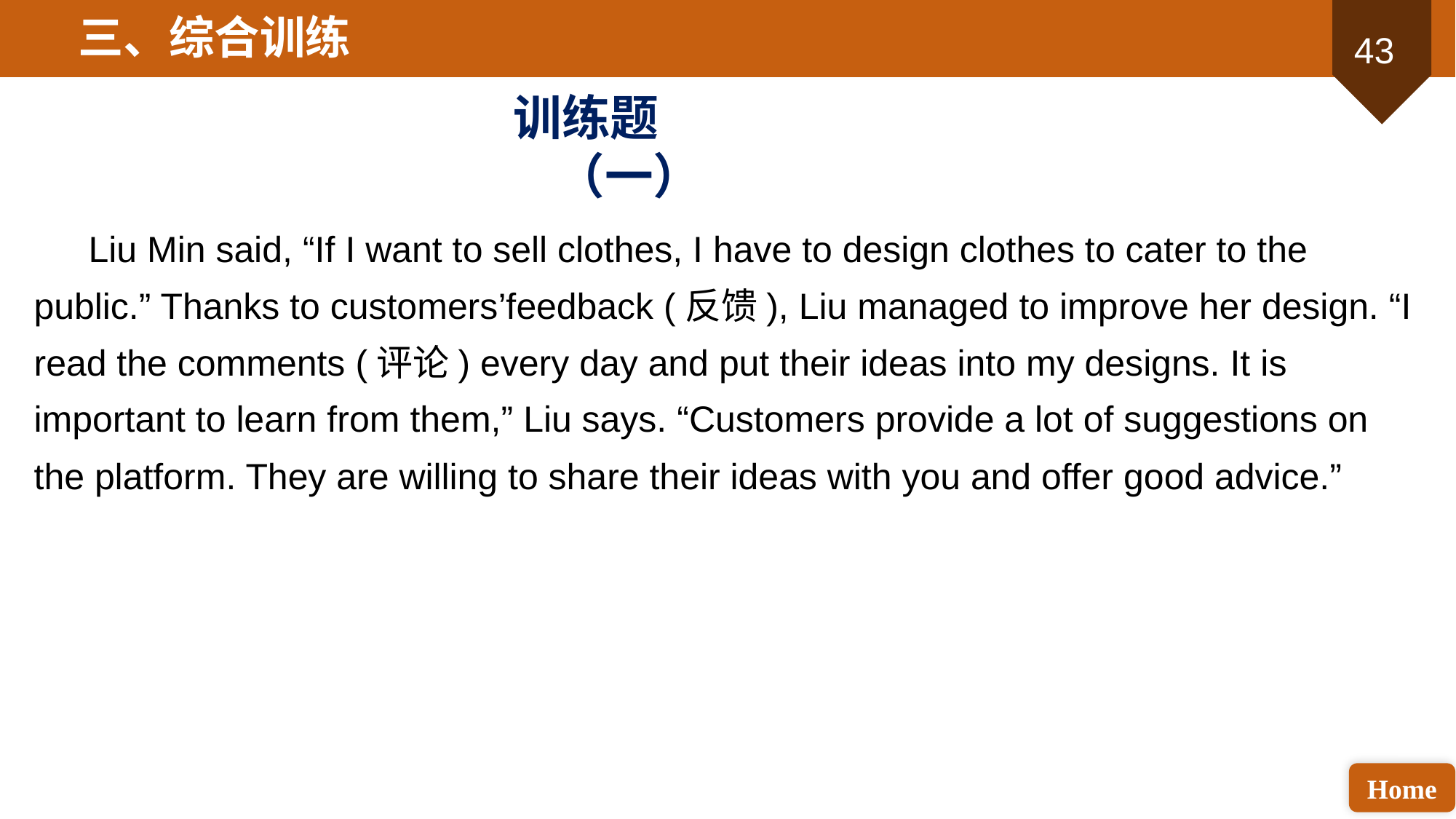

三、综合训练
训练题（一）
Liu Min said, “If I want to sell clothes, I have to design clothes to cater to the public.” Thanks to customers’feedback (反馈), Liu managed to improve her design. “I read the comments (评论) every day and put their ideas into my designs. It is important to learn from them,” Liu says. “Customers provide a lot of suggestions on the platform. They are willing to share their ideas with you and offer good advice.”